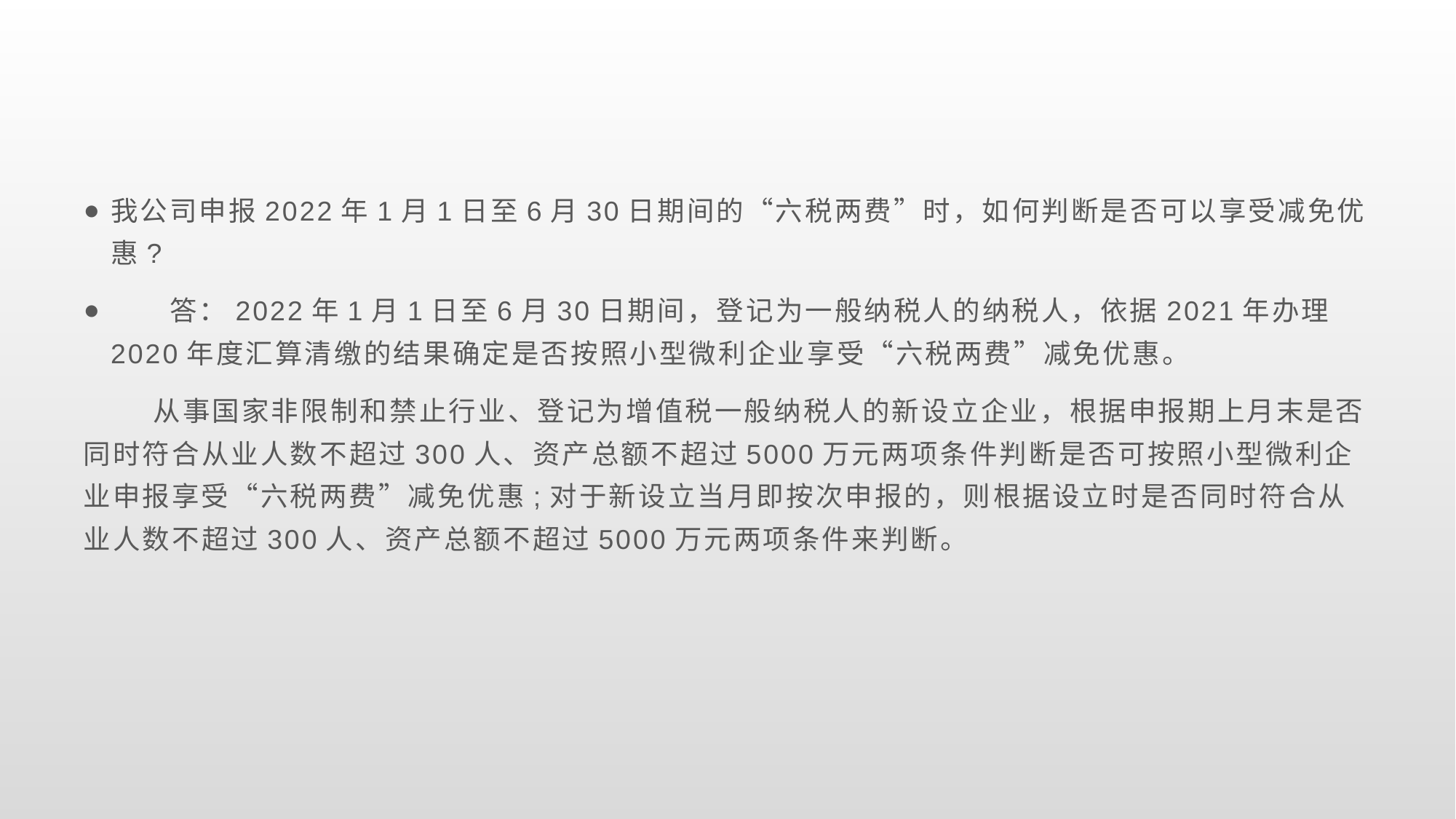

我公司申报2022年1月1日至6月30日期间的“六税两费”时，如何判断是否可以享受减免优惠?
　　答：2022年1月1日至6月30日期间，登记为一般纳税人的纳税人，依据2021年办理2020年度汇算清缴的结果确定是否按照小型微利企业享受“六税两费”减免优惠。
    　从事国家非限制和禁止行业、登记为增值税一般纳税人的新设立企业，根据申报期上月末是否同时符合从业人数不超过300人、资产总额不超过5000万元两项条件判断是否可按照小型微利企业申报享受“六税两费”减免优惠;对于新设立当月即按次申报的，则根据设立时是否同时符合从业人数不超过300人、资产总额不超过5000万元两项条件来判断。